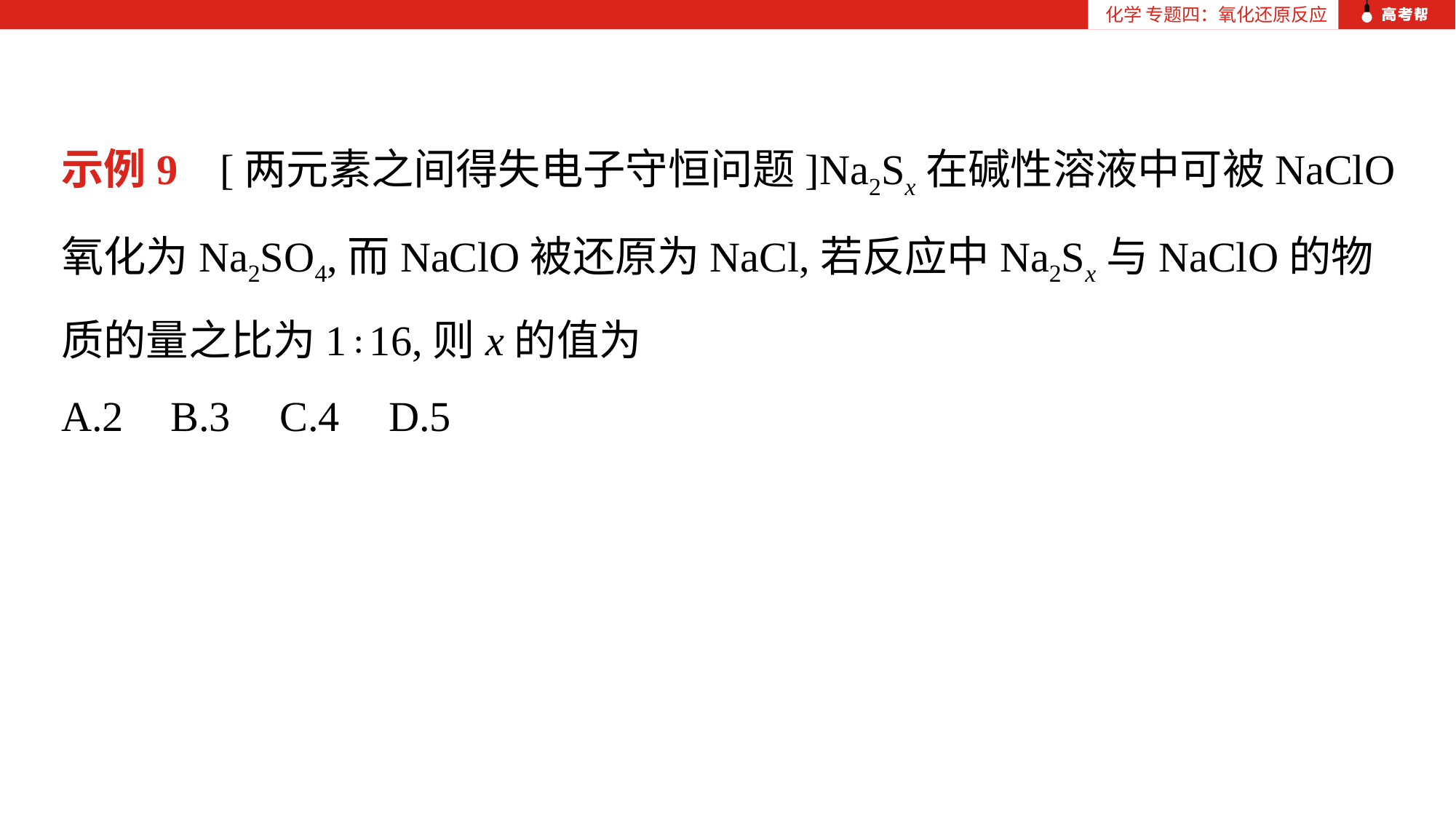

化学 专题四：氧化还原反应

示例9    [两元素之间得失电子守恒问题]Na2Sx在碱性溶液中可被NaClO氧化为Na2SO4,而NaClO被还原为NaCl,若反应中Na2Sx与NaClO的物质的量之比为1∶16,则x的值为
A.2	B.3	C.4	D.5